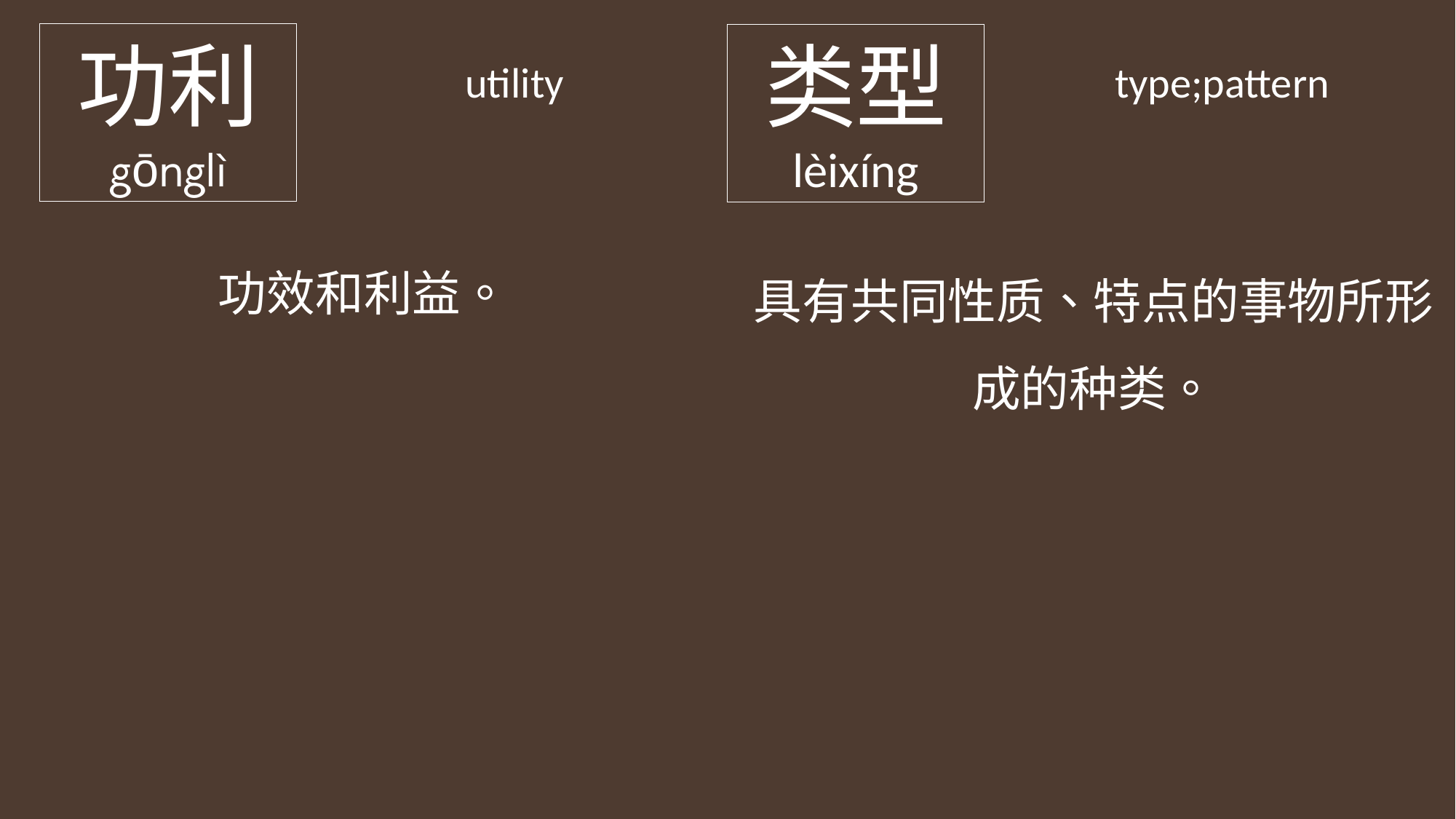

功利
gōnglì
类型
lèixíng
utility
type;pattern
功效和利益。
具有共同性质、特点的事物所形成的种类。